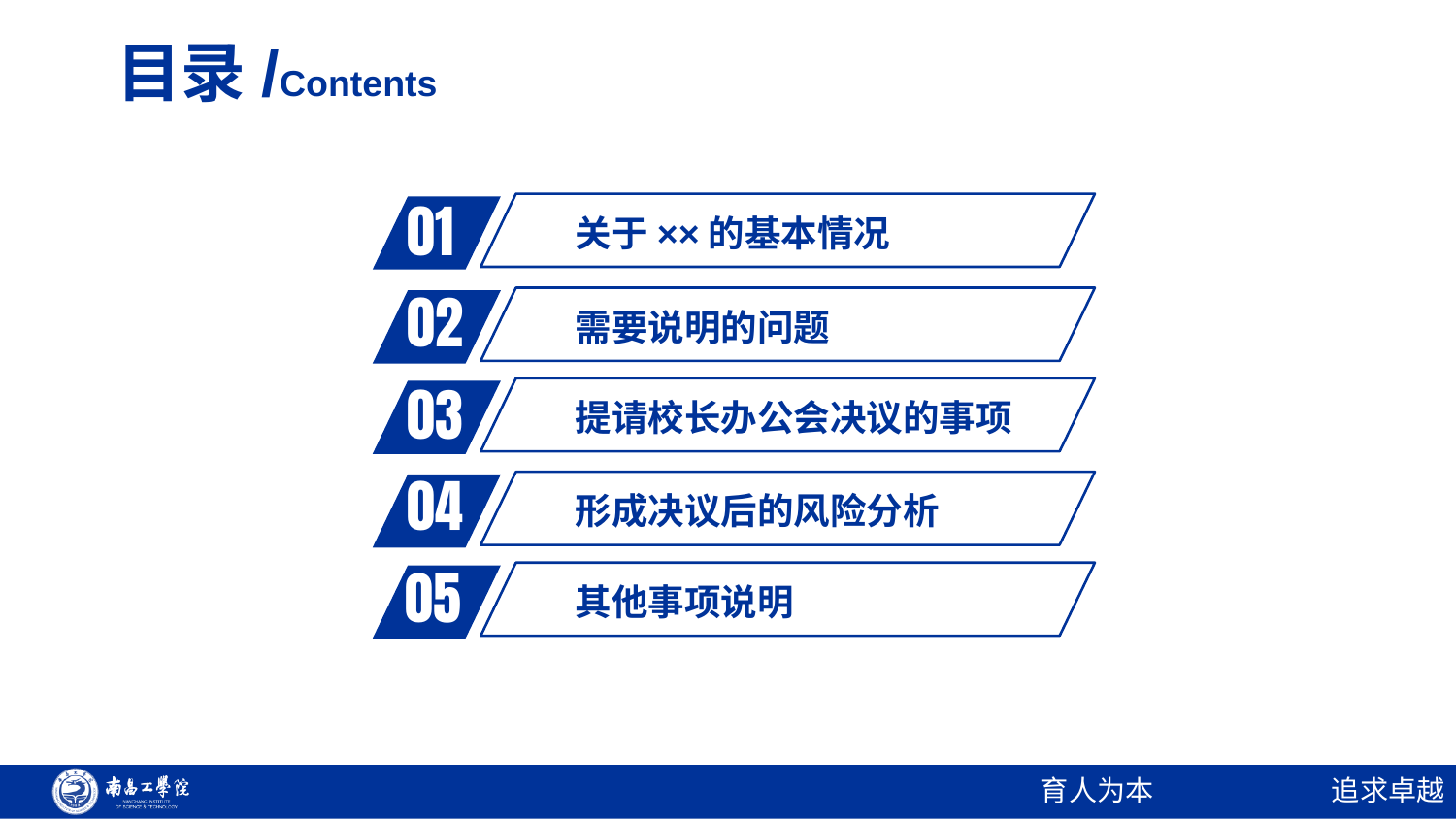

目录/Contents
01

关于××的基本情况
02

需要说明的问题
03

提请校长办公会决议的事项
04

形成决议后的风险分析
05

其他事项说明